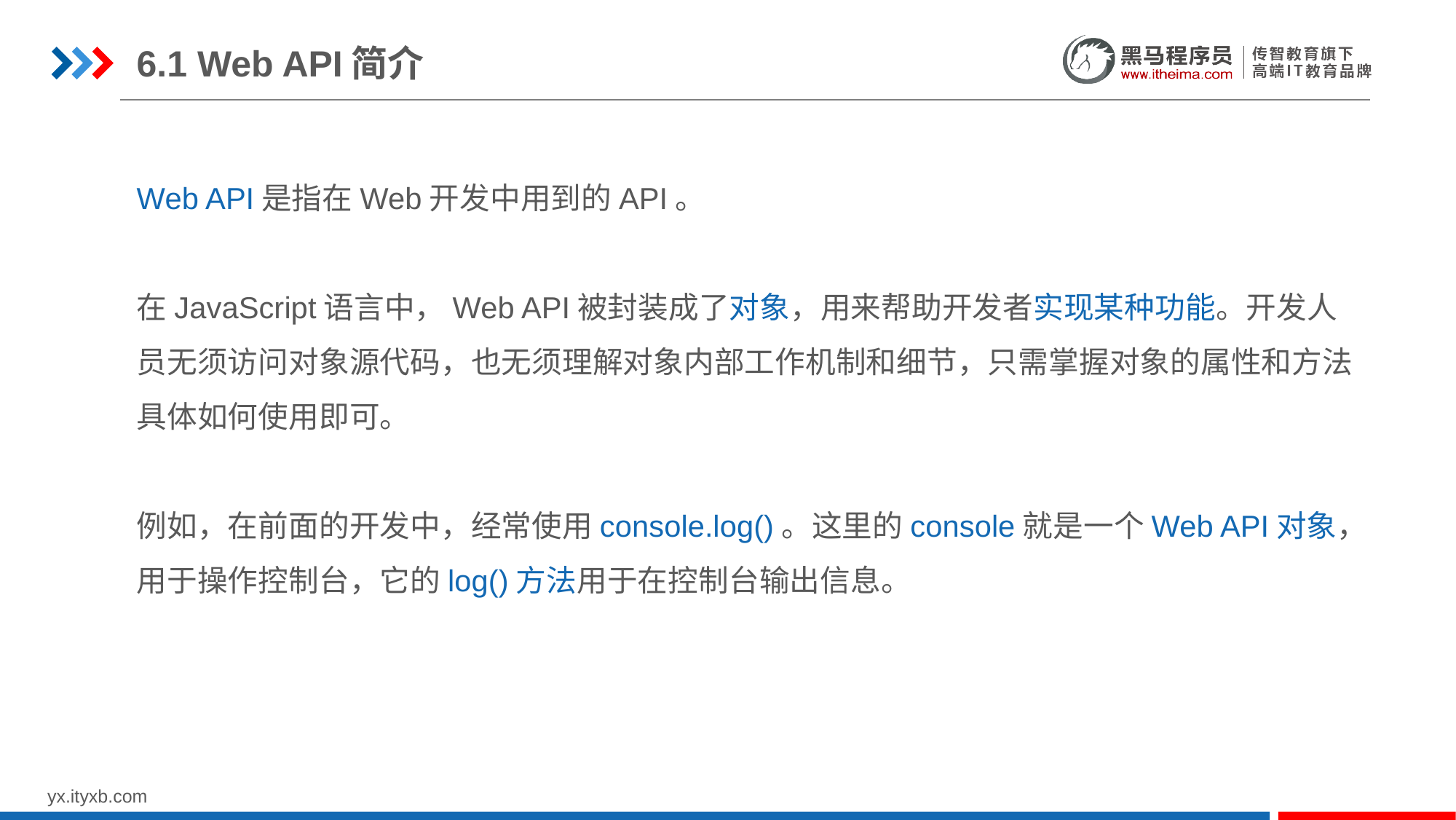

6.1 Web API简介
Web API是指在Web开发中用到的API。

在JavaScript语言中，Web API被封装成了对象，用来帮助开发者实现某种功能。开发人员无须访问对象源代码，也无须理解对象内部工作机制和细节，只需掌握对象的属性和方法具体如何使用即可。

例如，在前面的开发中，经常使用console.log()。这里的console就是一个Web API对象，用于操作控制台，它的log()方法用于在控制台输出信息。